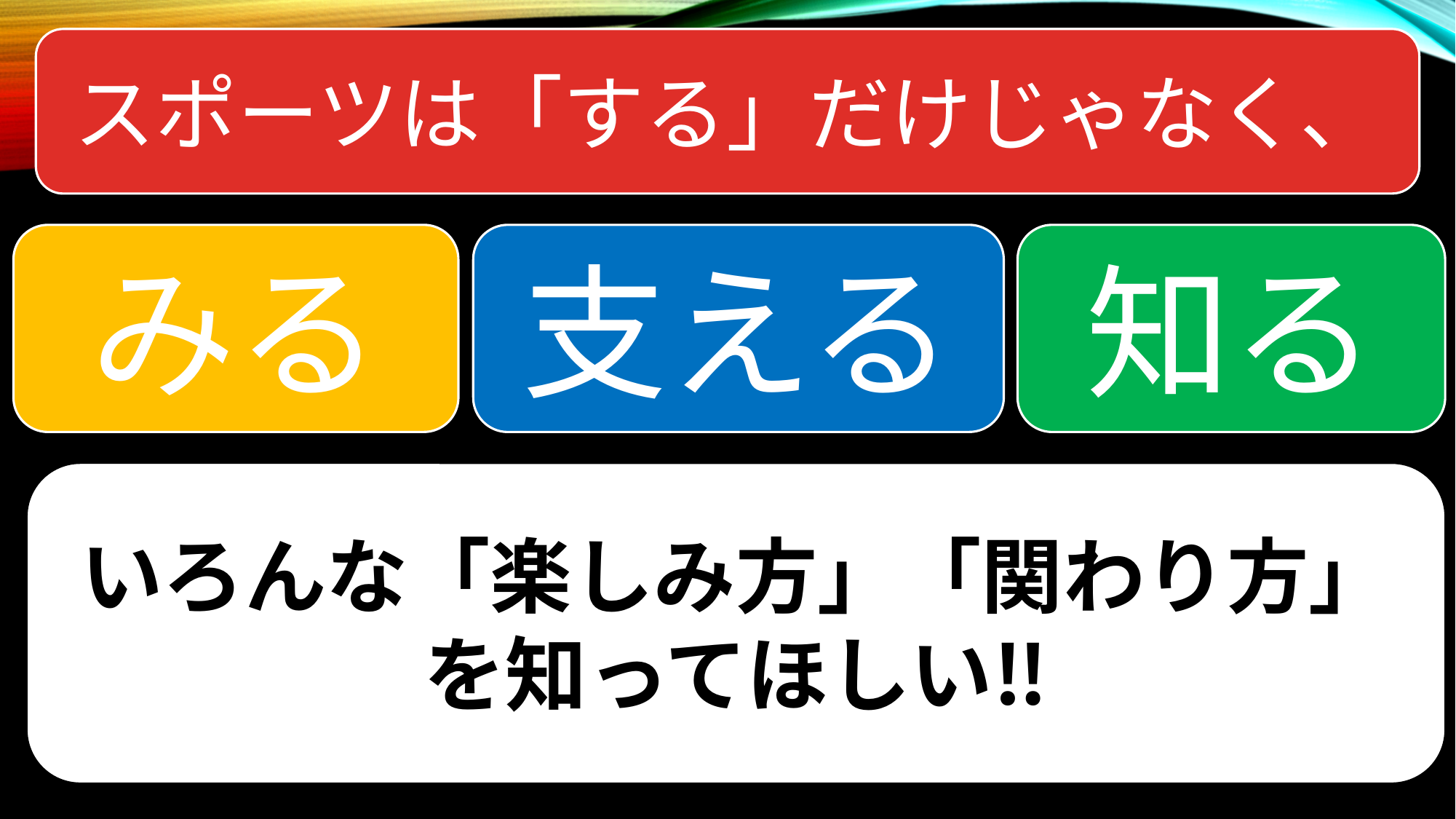

スポーツは「する」だけじゃなく、
みる
支える
知る
いろんな「楽しみ方」「関わり方」を知ってほしい‼